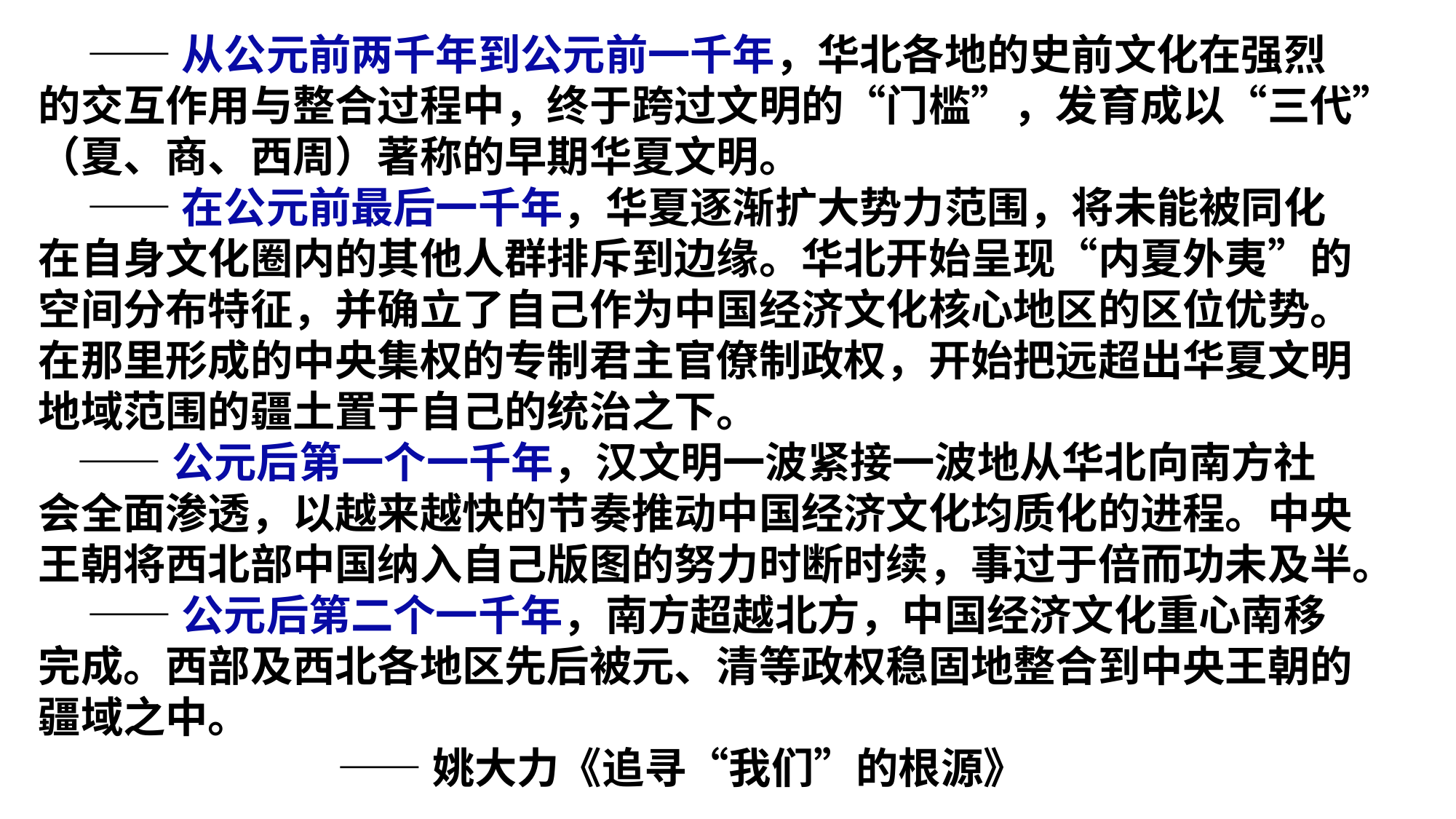

——从公元前两千年到公元前一千年，华北各地的史前文化在强烈
的交互作用与整合过程中，终于跨过文明的“门槛”，发育成以“三代”
（夏、商、西周）著称的早期华夏文明。
     ——在公元前最后一千年，华夏逐渐扩大势力范围，将未能被同化
在自身文化圈内的其他人群排斥到边缘。华北开始呈现“内夏外夷”的
空间分布特征，并确立了自己作为中国经济文化核心地区的区位优势。
在那里形成的中央集权的专制君主官僚制政权，开始把远超出华夏文明
地域范围的疆土置于自己的统治之下。
    ——公元后第一个一千年，汉文明一波紧接一波地从华北向南方社
会全面渗透，以越来越快的节奏推动中国经济文化均质化的进程。中央
王朝将西北部中国纳入自己版图的努力时断时续，事过于倍而功未及半。
     ——公元后第二个一千年，南方超越北方，中国经济文化重心南移
完成。西部及西北各地区先后被元、清等政权稳固地整合到中央王朝的
疆域之中。
                               ——姚大力《追寻“我们”的根源》